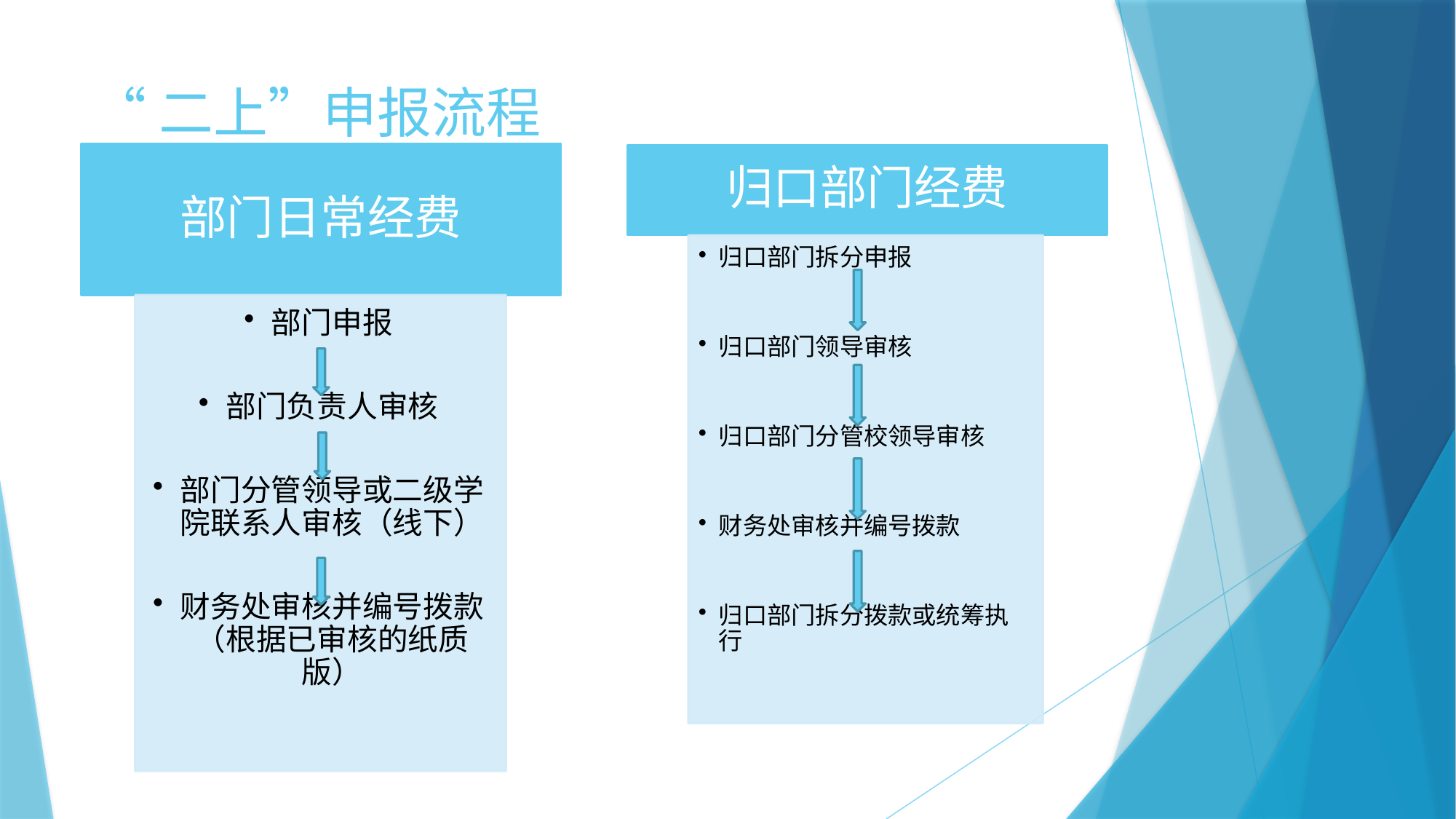

# “二上”申报流程
部门日常经费
部门申报

部门负责人审核

部门分管领导或二级学院联系人审核（线下）

财务处审核并编号拨款（根据已审核的纸质版）

归口部门经费
归口部门拆分申报

归口部门领导审核

归口部门分管校领导审核

财务处审核并编号拨款

归口部门拆分拨款或统筹执行